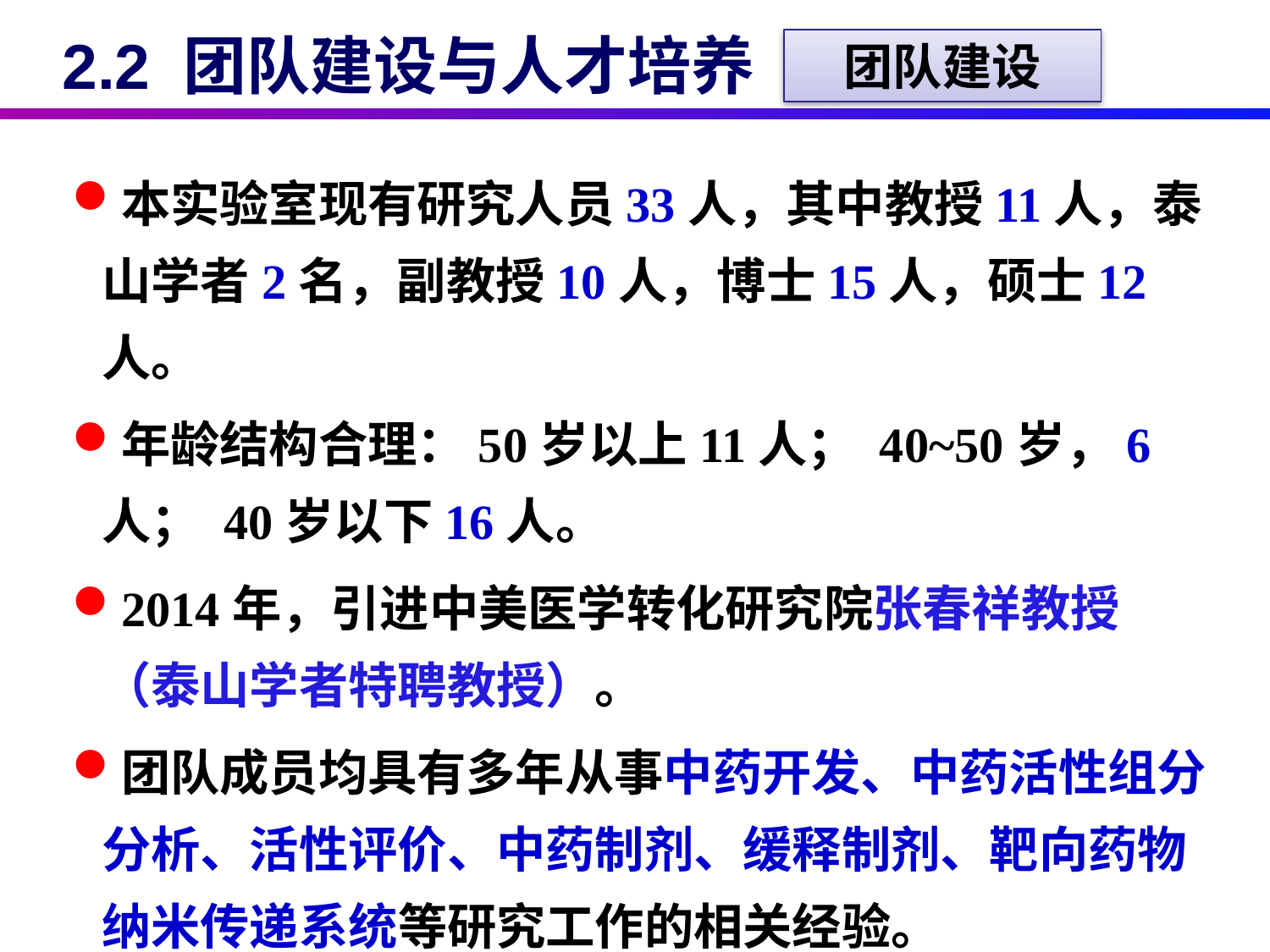

2.2 团队建设与人才培养
团队建设

本实验室现有研究人员33人，其中教授11人，泰山学者2名，副教授10人，博士15人，硕士12人。
年龄结构合理：50岁以上11人； 40~50岁，6人； 40岁以下16人。
2014年，引进中美医学转化研究院张春祥教授（泰山学者特聘教授）。
团队成员均具有多年从事中药开发、中药活性组分分析、活性评价、中药制剂、缓释制剂、靶向药物纳米传递系统等研究工作的相关经验。